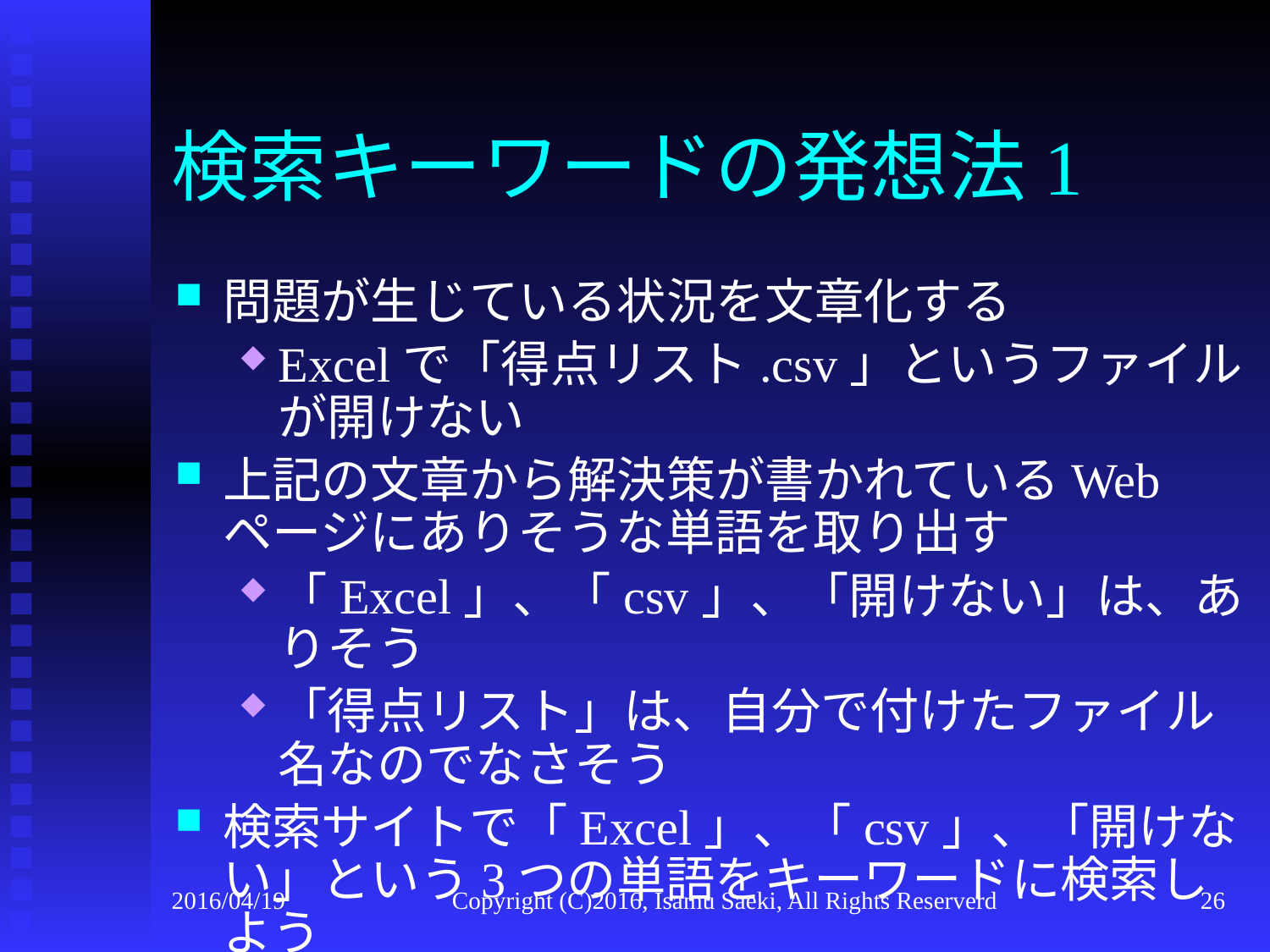

# 検索キーワードの発想法1
問題が生じている状況を文章化する
Excelで「得点リスト.csv」というファイルが開けない
上記の文章から解決策が書かれているWebページにありそうな単語を取り出す
「Excel」、「csv」、「開けない」は、ありそう
「得点リスト」は、自分で付けたファイル名なのでなさそう
検索サイトで「Excel」、「csv」、「開けない」という3つの単語をキーワードに検索しよう
2016/04/19
Copyright (C)2016, Isamu Saeki, All Rights Reserverd
26